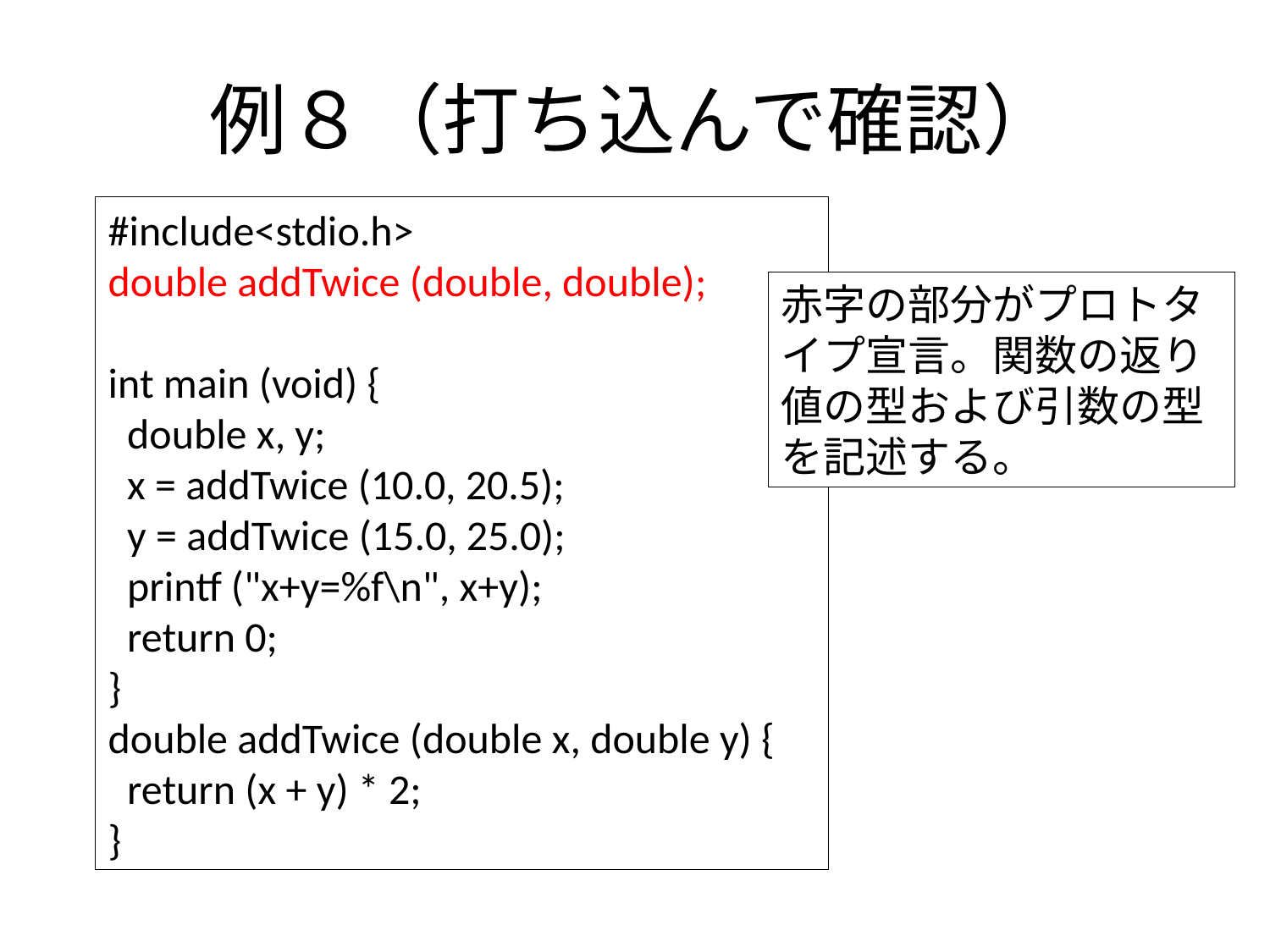

# 例８（打ち込んで確認）
#include<stdio.h>
double addTwice (double, double);

int main (void) {
  double x, y;
  x = addTwice (10.0, 20.5);
  y = addTwice (15.0, 25.0);
  printf ("x+y=%f\n", x+y);
  return 0;
}
double addTwice (double x, double y) {
  return (x + y) * 2;
}
赤字の部分がプロトタイプ宣言。関数の返り値の型および引数の型を記述する。